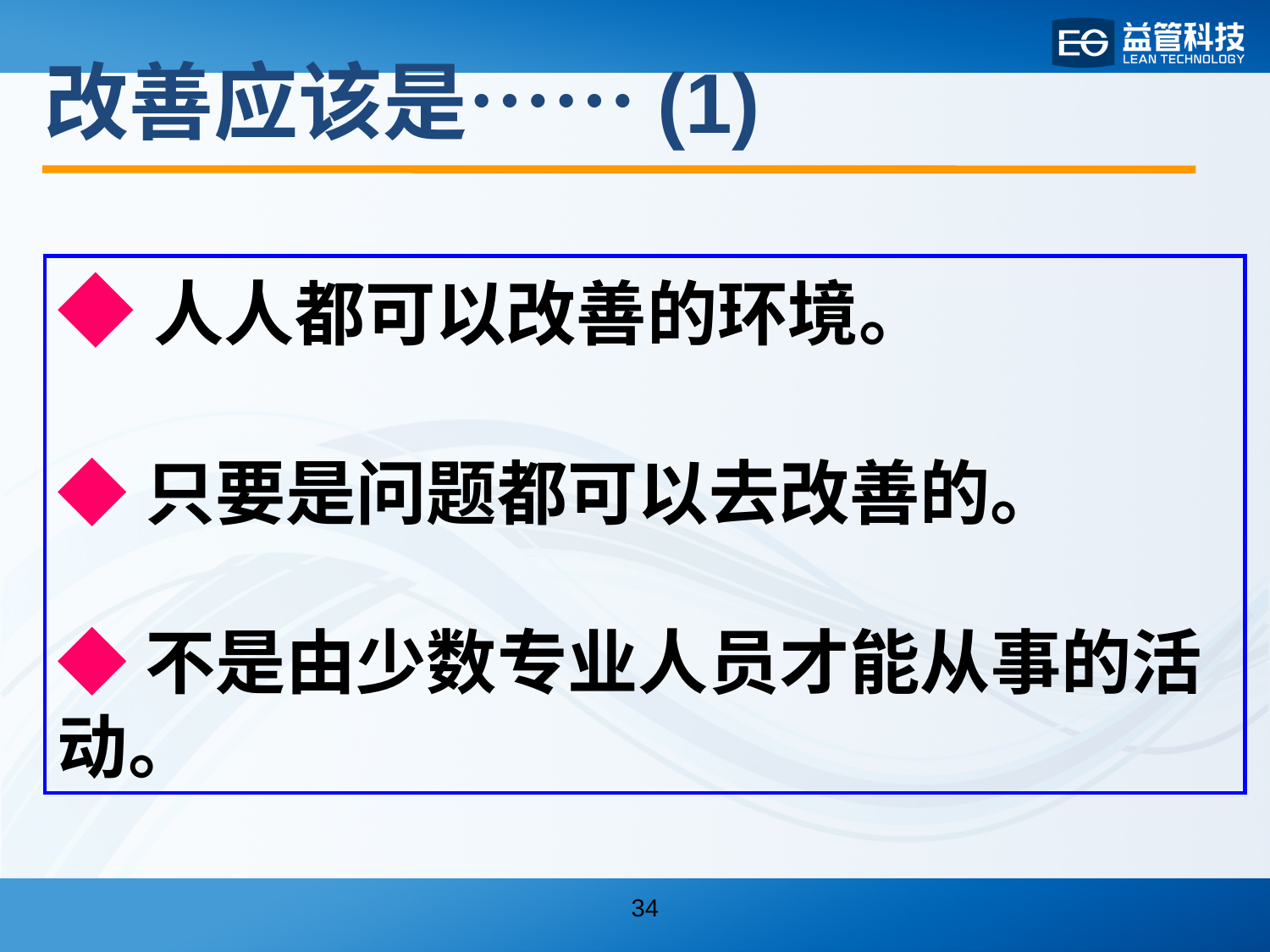

改善应该是……(1)

◆人人都可以改善的环境。

◆只要是问题都可以去改善的。

◆不是由少数专业人员才能从事的活动。